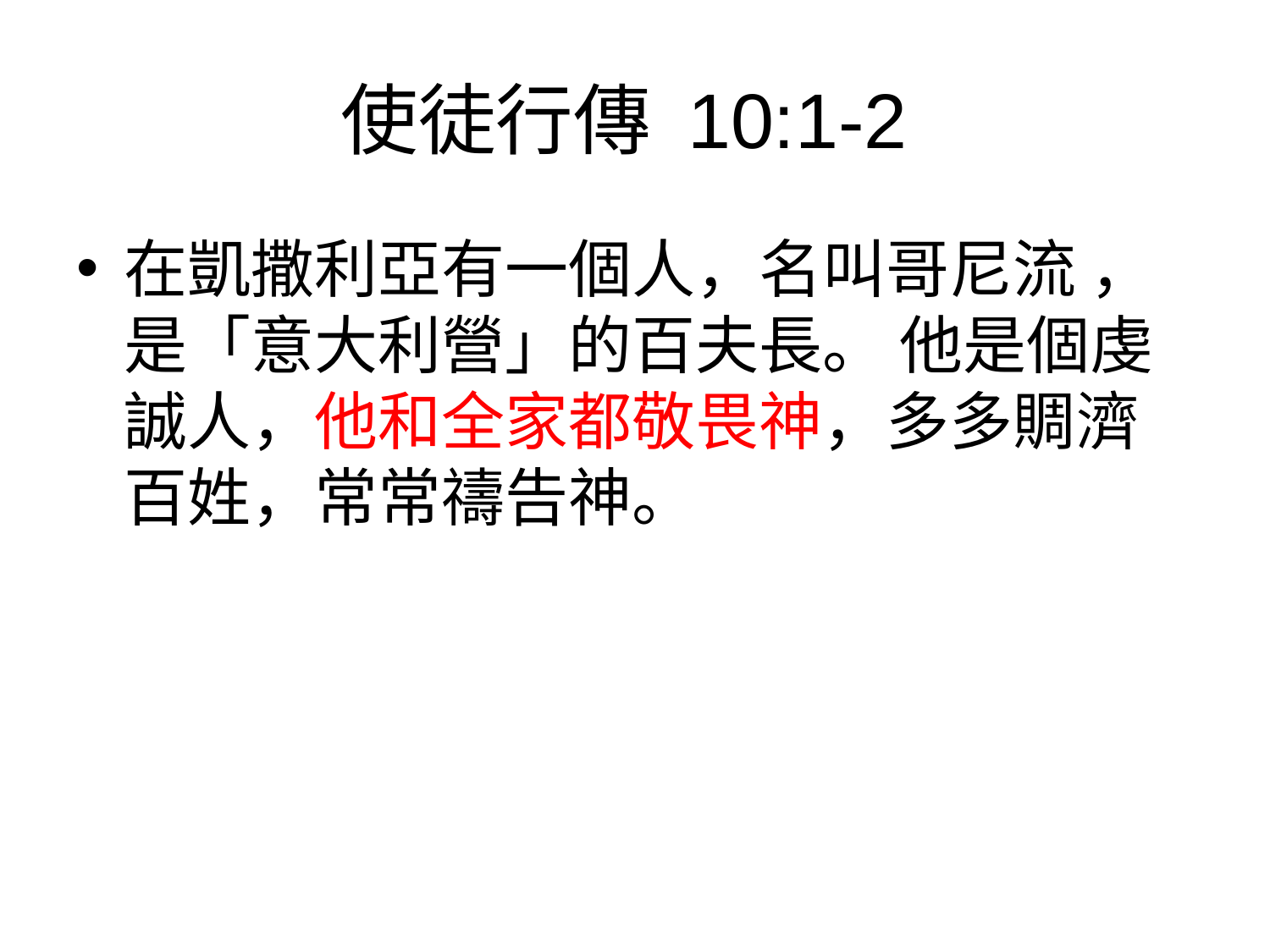

# 使徒行傳‬ 10:1-2
在凱撒利亞有一個人，名叫哥尼流 ，是「意大利營」的百夫長。 他是個虔誠人，他和全家都敬畏神，多多賙濟百姓，常常禱告神。